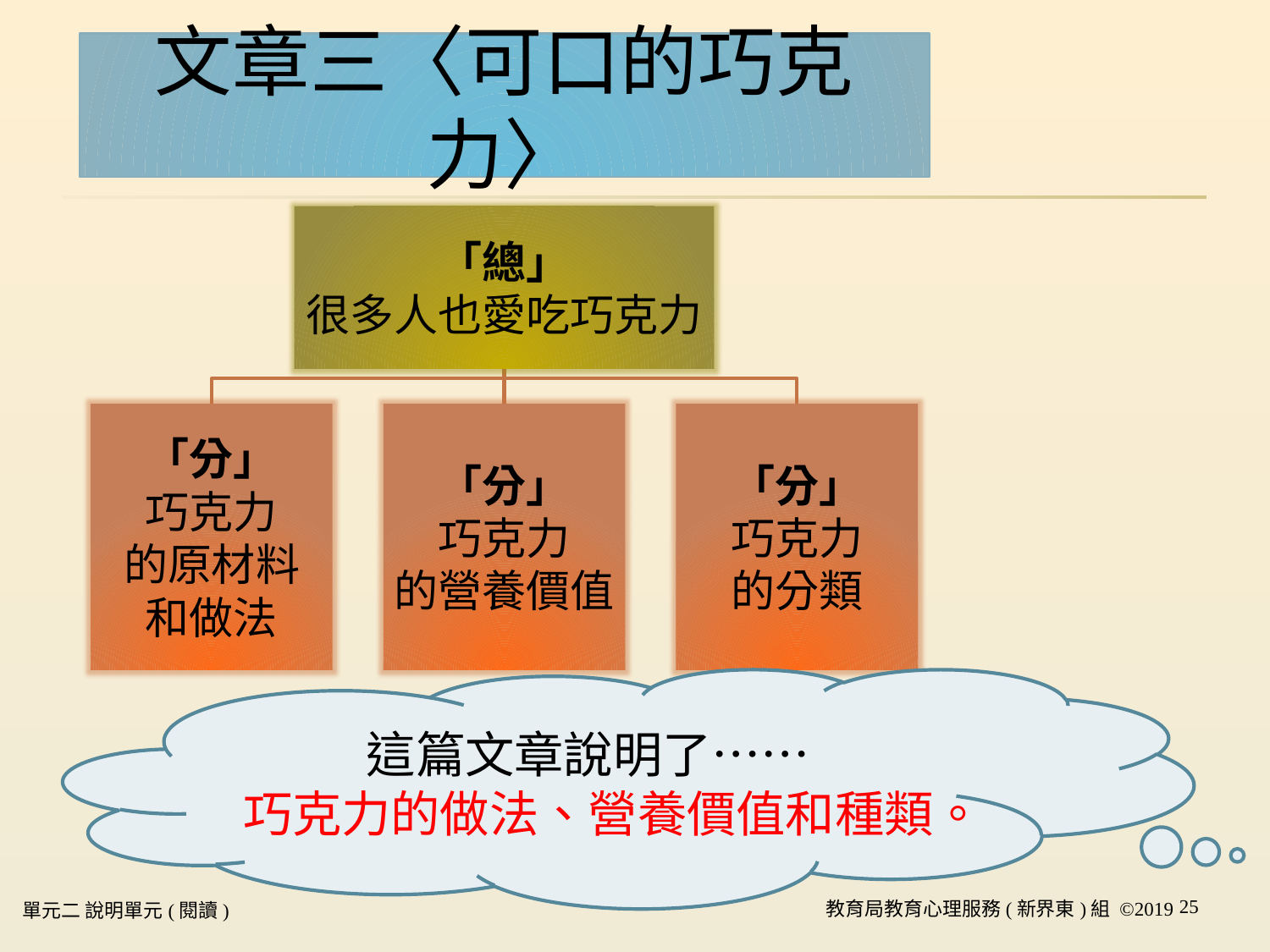

# 文章三〈可口的巧克力〉
「總」
很多人也愛吃巧克力
「分」
巧克力
的原材料
和做法
「分」
巧克力
的營養價值
「分」
巧克力
的分類
這篇文章說明了……
巧克力的做法、營養價值和種類。
25
單元二 說明單元(閱讀)
教育局教育心理服務(新界東)組 ©2019